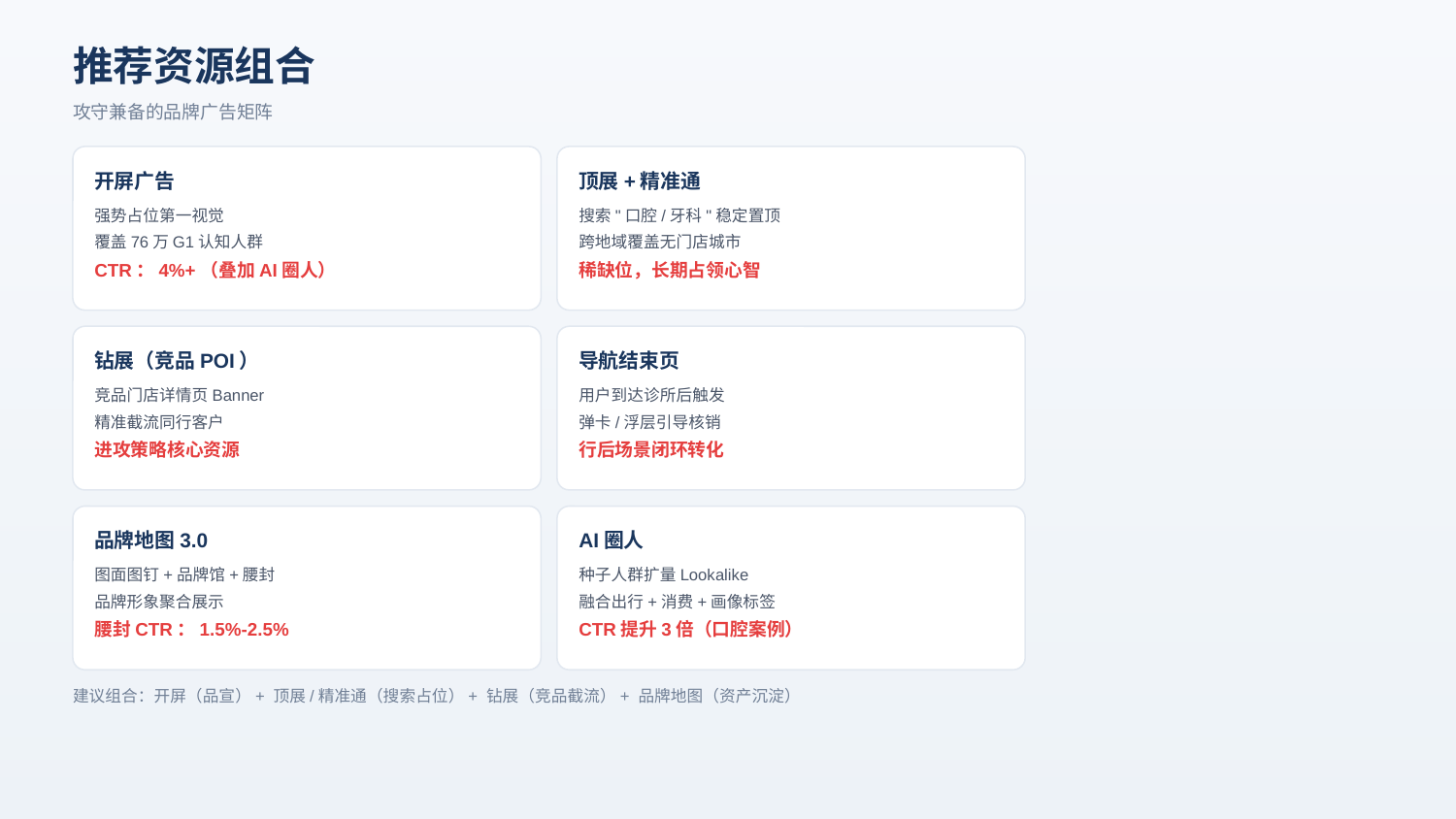

推荐资源组合
攻守兼备的品牌广告矩阵

开屏广告
顶展+精准通
强势占位第一视觉
搜索"口腔/牙科"稳定置顶
覆盖76万G1认知人群
跨地域覆盖无门店城市
CTR：4%+（叠加AI圈人）
稀缺位，长期占领心智

钻展（竞品POI）
导航结束页
竞品门店详情页Banner
用户到达诊所后触发
精准截流同行客户
弹卡/浮层引导核销
进攻策略核心资源
行后场景闭环转化

品牌地图3.0
AI圈人
图面图钉+品牌馆+腰封
种子人群扩量Lookalike
品牌形象聚合展示
融合出行+消费+画像标签
腰封CTR：1.5%-2.5%
CTR提升3倍（口腔案例）
建议组合：开屏（品宣）+ 顶展/精准通（搜索占位）+ 钻展（竞品截流）+ 品牌地图（资产沉淀）